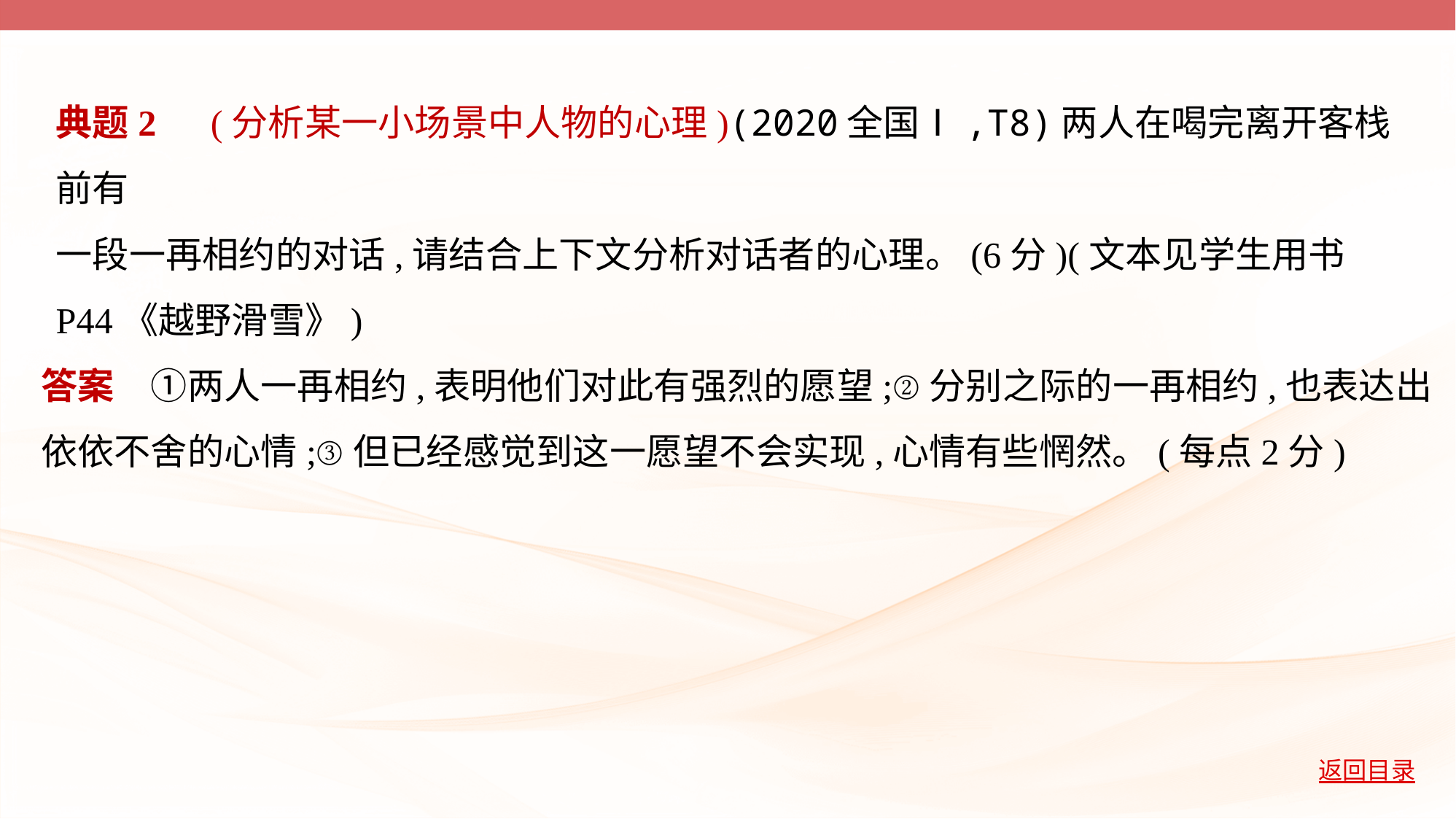

典题2　(分析某一小场景中人物的心理)(2020全国Ⅰ,T8)两人在喝完离开客栈前有
一段一再相约的对话,请结合上下文分析对话者的心理。(6分)(文本见学生用书P44《越野滑雪》)

答案　①两人一再相约,表明他们对此有强烈的愿望;②分别之际的一再相约,也表达出
依依不舍的心情;③但已经感觉到这一愿望不会实现,心情有些惘然。(每点2分)